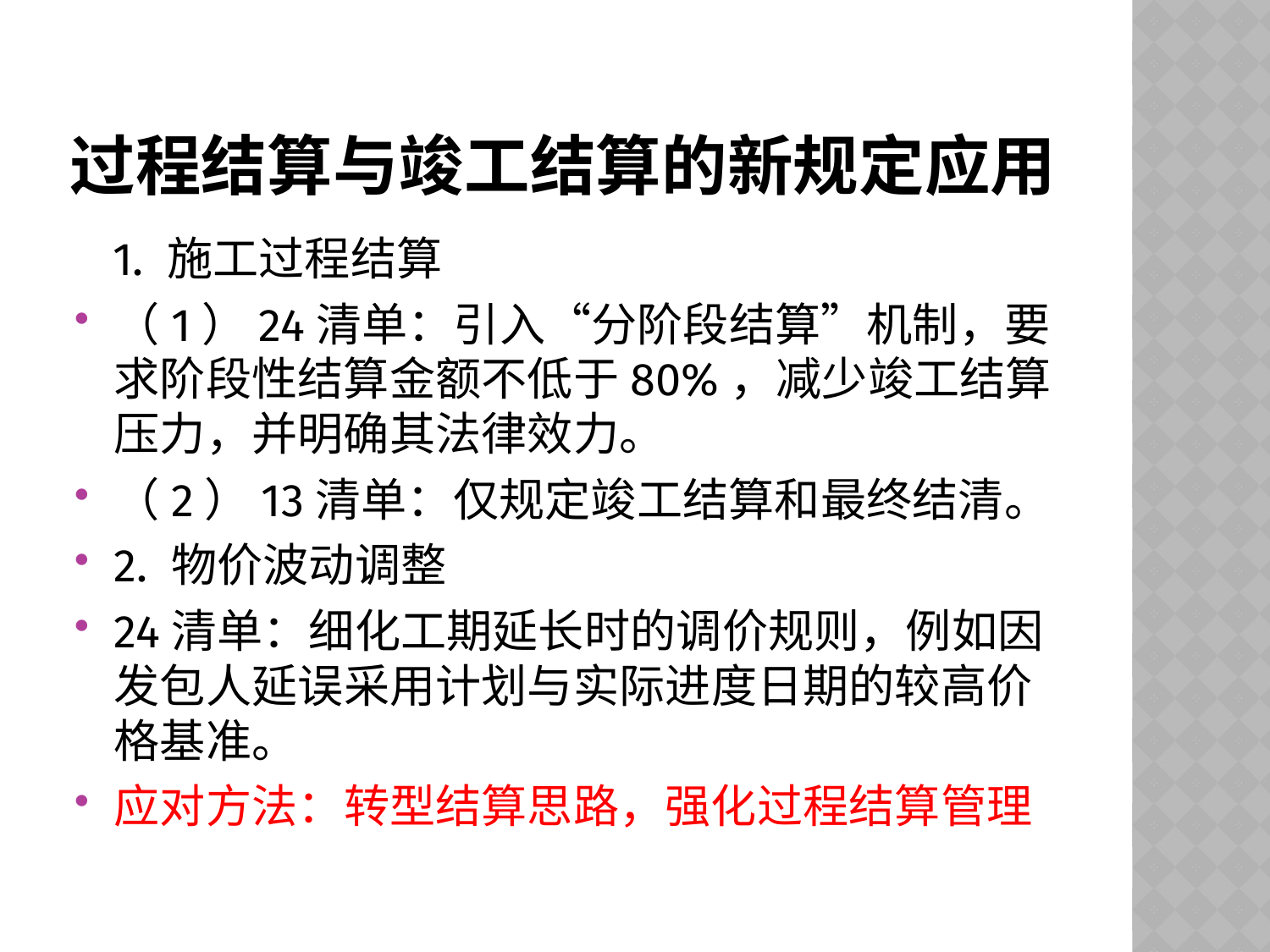

# 过程结算与竣工结算的新规定应用
   1. 施工过程结算
（1）24清单：引入“分阶段结算”机制，要求阶段性结算金额不低于80%，减少竣工结算压力，并明确其法律效力。
（2）13清单：仅规定竣工结算和最终结清。
2. 物价波动调整
24清单：细化工期延长时的调价规则，例如因发包人延误采用计划与实际进度日期的较高价格基准。
应对方法：转型结算思路，强化过程结算管理